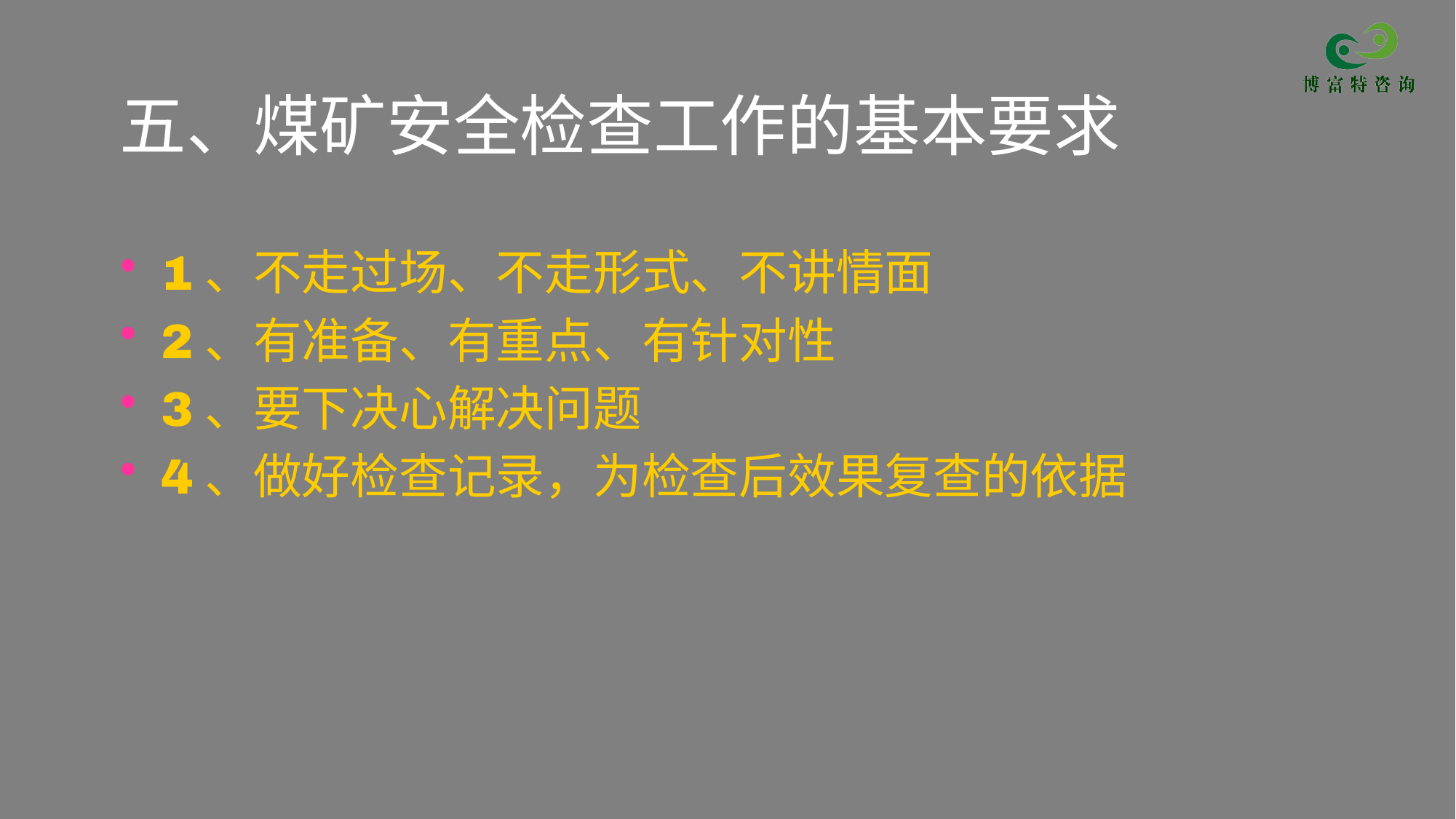

# 五、煤矿安全检查工作的基本要求
1、不走过场、不走形式、不讲情面
2、有准备、有重点、有针对性
3、要下决心解决问题
4、做好检查记录，为检查后效果复查的依据